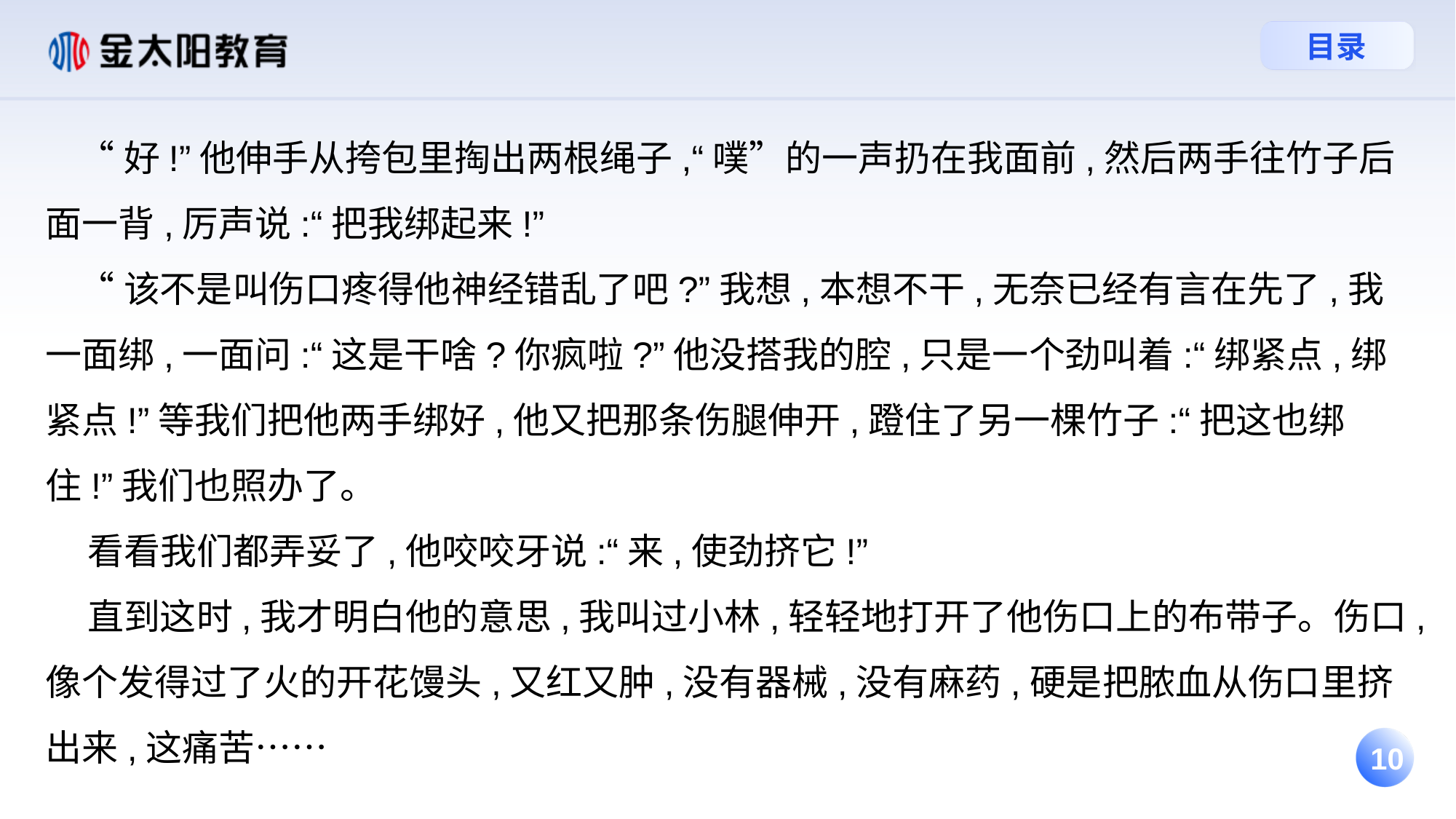

“好!”他伸手从挎包里掏出两根绳子,“噗”的一声扔在我面前,然后两手往竹子后面一背,厉声说:“把我绑起来!”
    “该不是叫伤口疼得他神经错乱了吧?”我想,本想不干,无奈已经有言在先了,我一面绑,一面问:“这是干啥?你疯啦?”他没搭我的腔,只是一个劲叫着:“绑紧点,绑紧点!”等我们把他两手绑好,他又把那条伤腿伸开,蹬住了另一棵竹子:“把这也绑住!”我们也照办了。
    看看我们都弄妥了,他咬咬牙说:“来,使劲挤它!”
    直到这时,我才明白他的意思,我叫过小林,轻轻地打开了他伤口上的布带子。伤口,像个发得过了火的开花馒头,又红又肿,没有器械,没有麻药,硬是把脓血从伤口里挤出来,这痛苦……